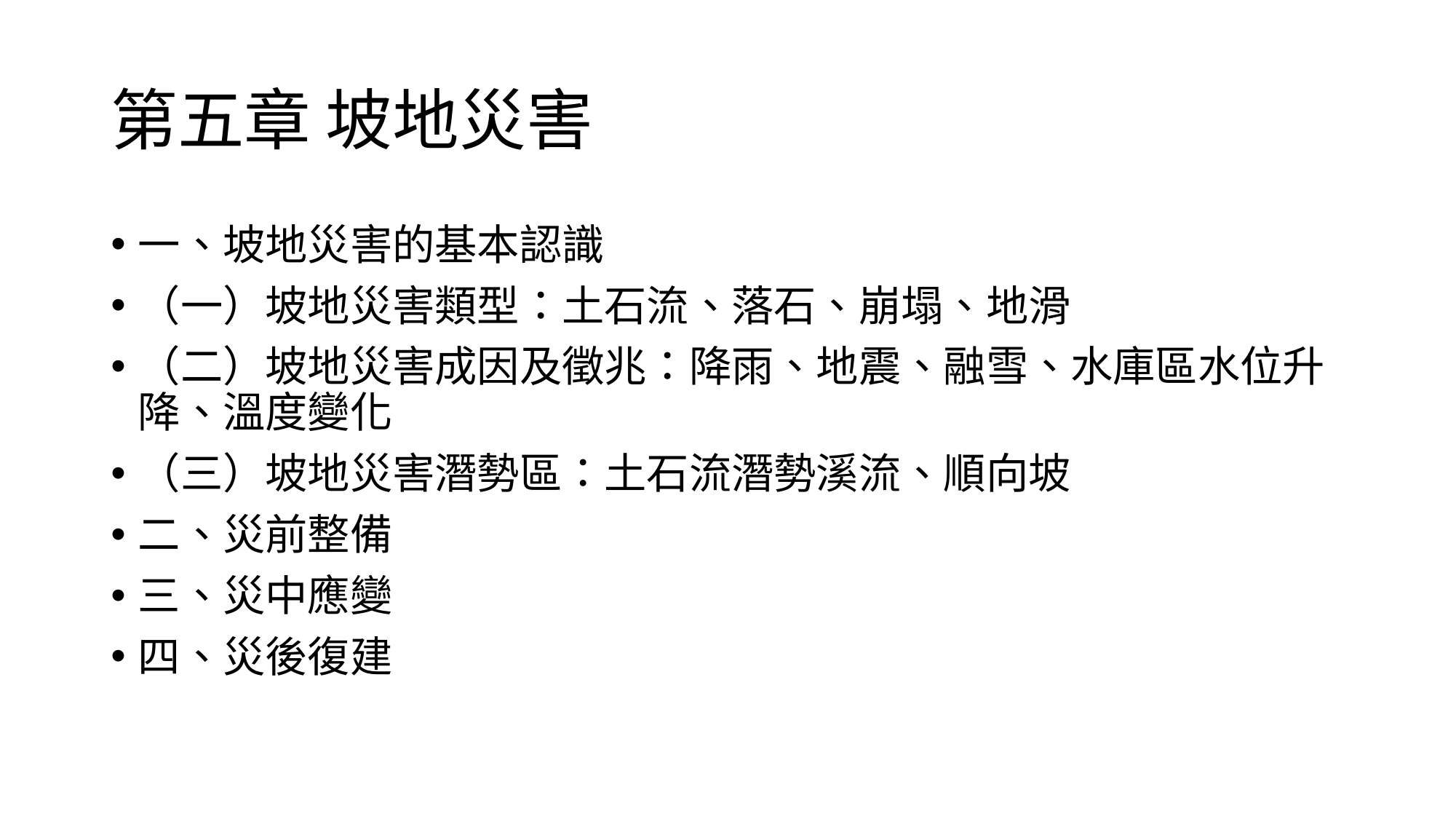

# 第五章 坡地災害
一、坡地災害的基本認識
（一）坡地災害類型：土石流、落石、崩塌、地滑
（二）坡地災害成因及徵兆：降雨、地震、融雪、水庫區水位升降、溫度變化
（三）坡地災害潛勢區：土石流潛勢溪流、順向坡
二、災前整備
三、災中應變
四、災後復建